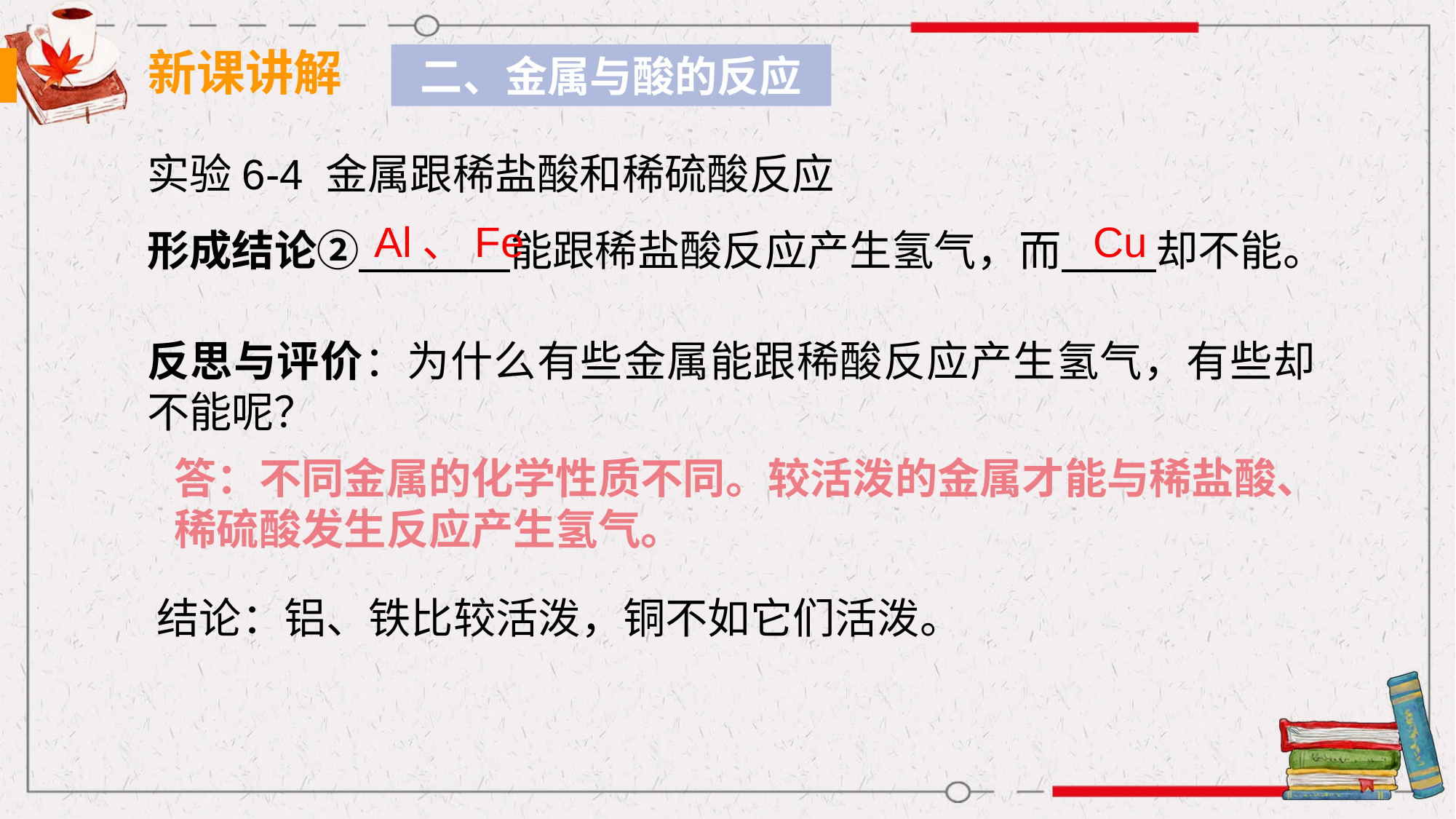

新课讲解
二、金属与酸的反应

实验6-4 金属跟稀盐酸和稀硫酸反应
Al、Fe
Cu
形成结论②                能跟稀盐酸反应产生氢气，而          却不能。

反思与评价：为什么有些金属能跟稀酸反应产生氢气，有些却不能呢？
答：不同金属的化学性质不同。较活泼的金属才能与稀盐酸、稀硫酸发生反应产生氢气。
结论：铝、铁比较活泼，铜不如它们活泼。